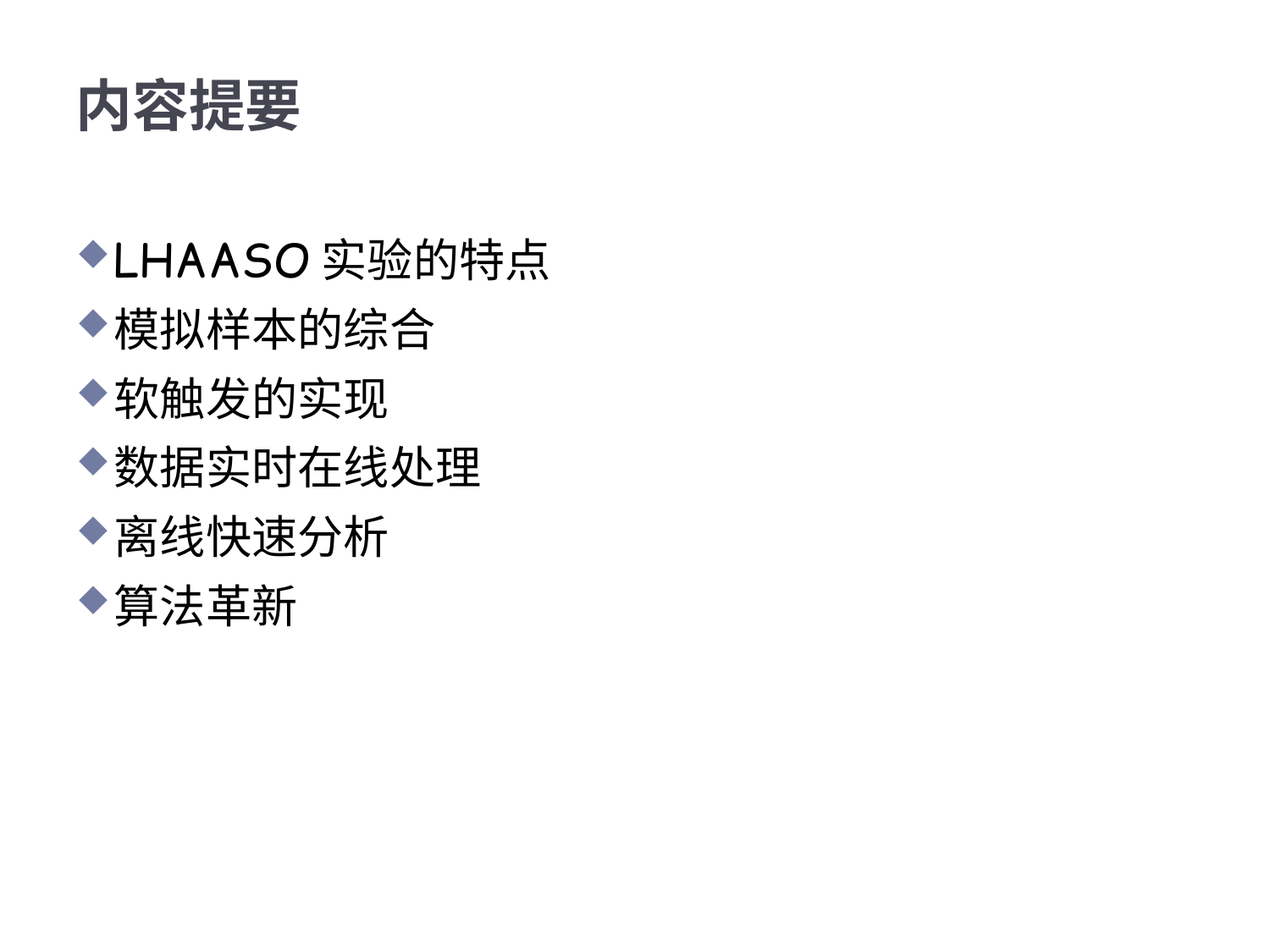

# 内容提要

LHAASO实验的特点
模拟样本的综合
软触发的实现
数据实时在线处理
离线快速分析
算法革新